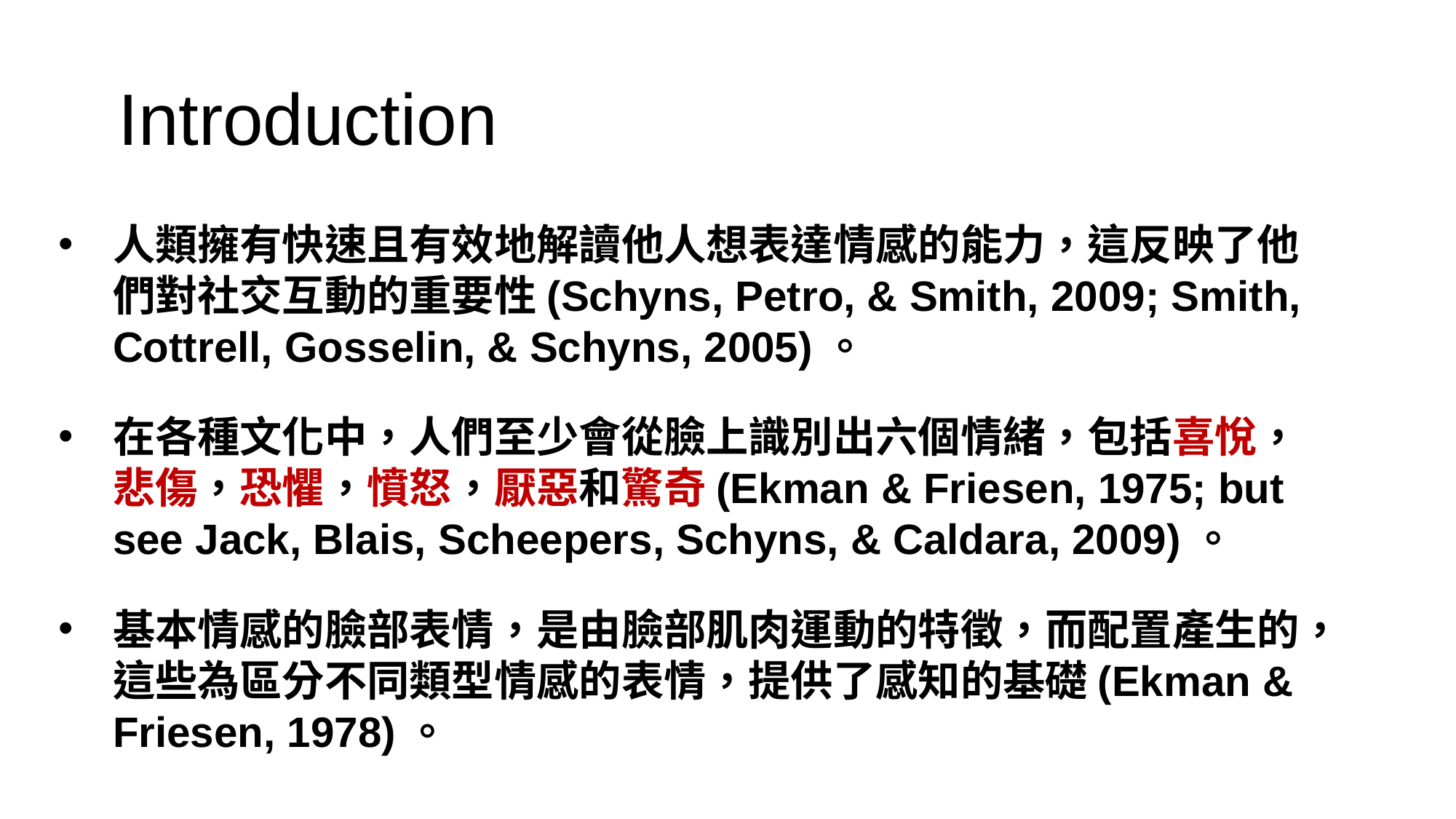

Introduction
人類擁有快速且有效地解讀他人想表達情感的能力，這反映了他們對社交互動的重要性(Schyns, Petro, & Smith, 2009; Smith, Cottrell, Gosselin, & Schyns, 2005)。
在各種文化中，人們至少會從臉上識別出六個情緒，包括喜悅，悲傷，恐懼，憤怒，厭惡和驚奇(Ekman & Friesen, 1975; but see Jack, Blais, Scheepers, Schyns, & Caldara, 2009)。
基本情感的臉部表情，是由臉部肌肉運動的特徵，而配置產生的，這些為區分不同類型情感的表情，提供了感知的基礎(Ekman & Friesen, 1978)。